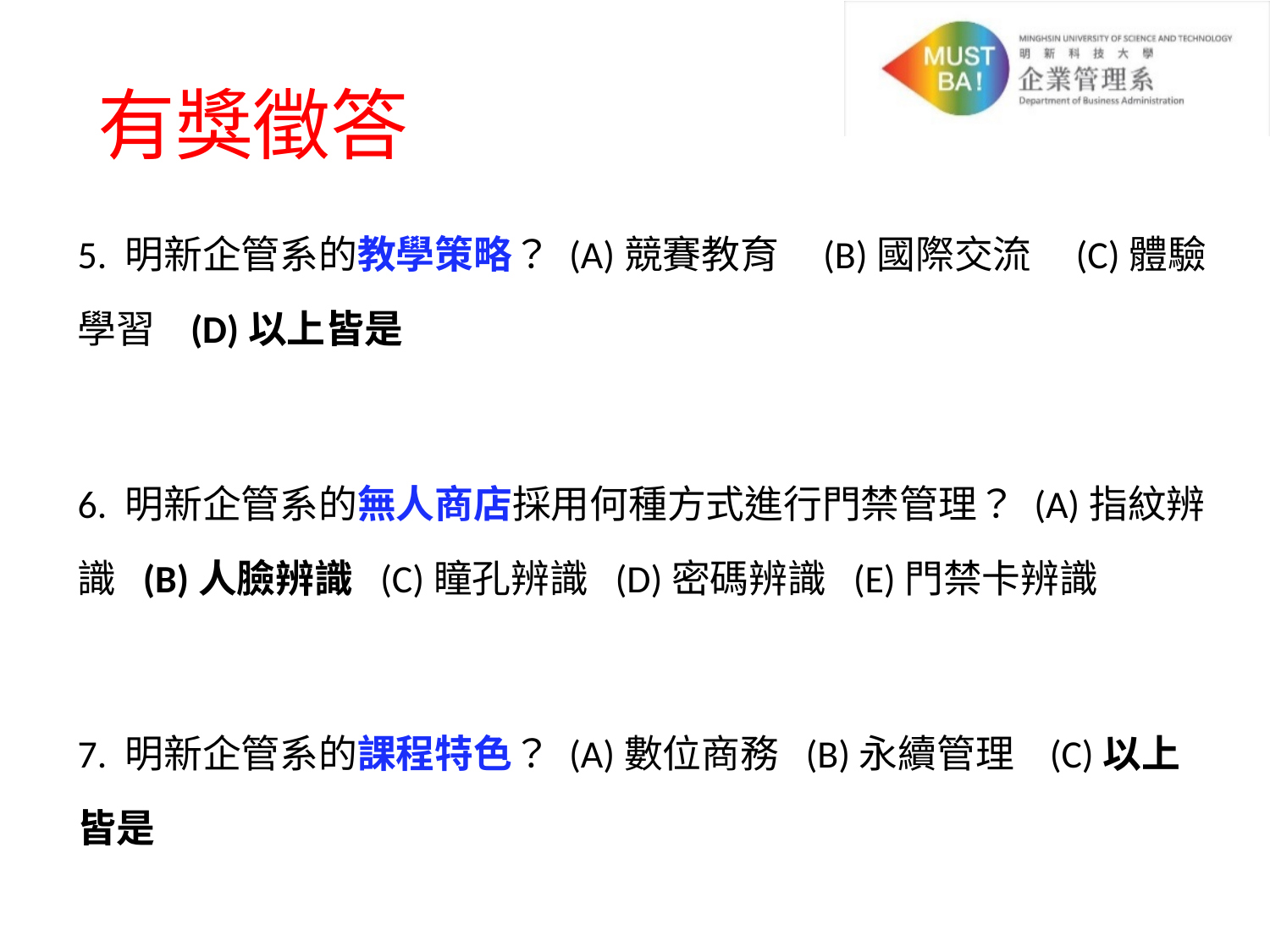

# 有獎徵答
5. 明新企管系的教學策略？ (A)競賽教育    (B)國際交流    (C)體驗 學習   (D)以上皆是

6. 明新企管系的無人商店採用何種方式進行門禁管理？ (A)指紋辨識  (B)人臉辨識  (C)瞳孔辨識  (D)密碼辨識  (E)門禁卡辨識

7. 明新企管系的課程特色？ (A)數位商務  (B)永續管理   (C)以上皆是

37